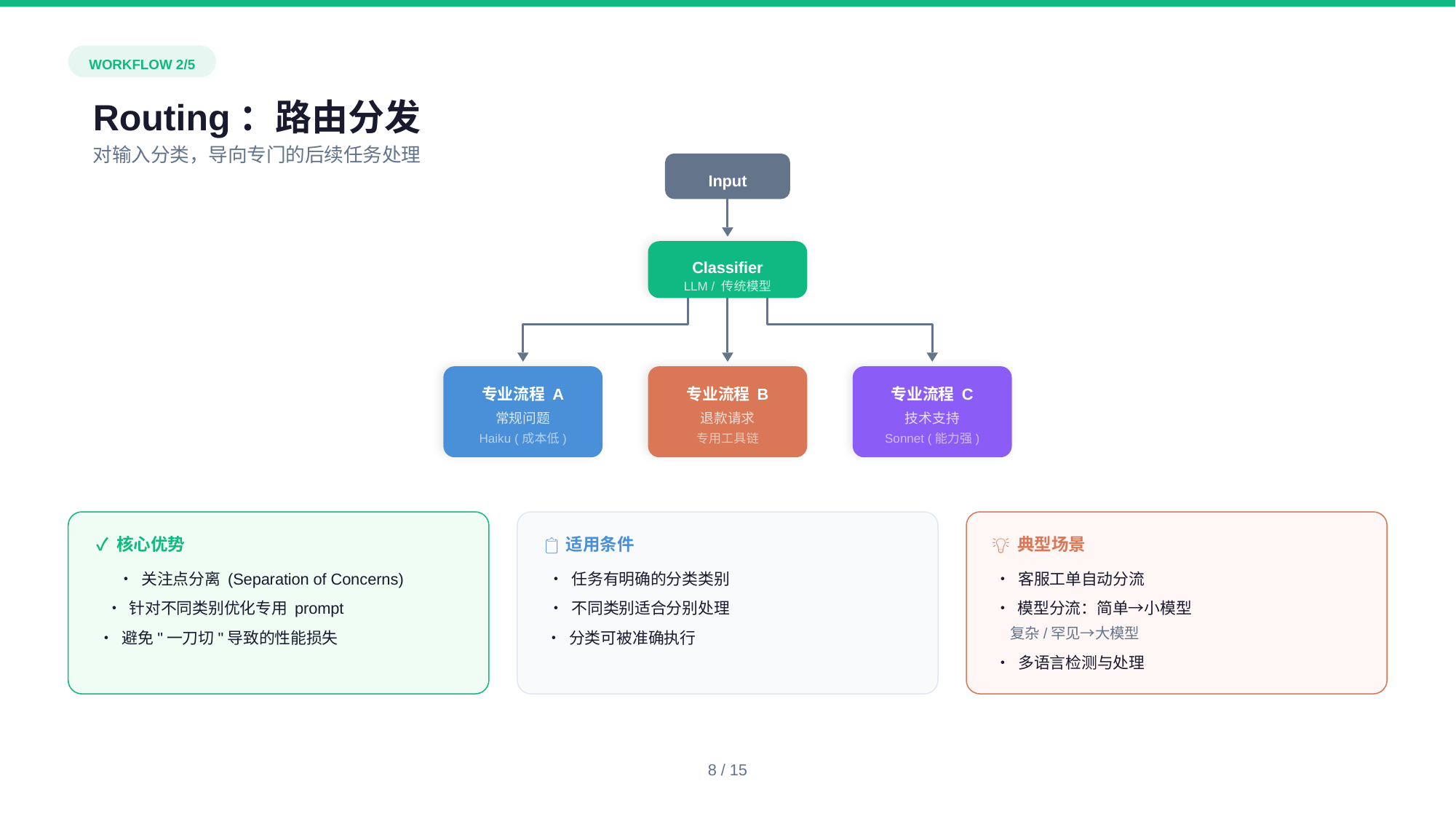

WORKFLOW 2/5
Routing：路由分发
对输入分类，导向专门的后续任务处理

Input

Classifier
LLM / 传统模型

专业流程 A
专业流程 B
专业流程 C
常规问题
退款请求
技术支持
Haiku (成本低)
专用工具链
Sonnet (能力强)

✓ 核心优势
• 关注点分离 (Separation of Concerns)
• 针对不同类别优化专用 prompt
• 避免"一刀切"导致的性能损失

📋 适用条件
• 任务有明确的分类类别
• 不同类别适合分别处理
• 分类可被准确执行

💡 典型场景
• 客服工单自动分流
• 模型分流：简单→小模型
复杂/罕见→大模型
• 多语言检测与处理
8 / 15